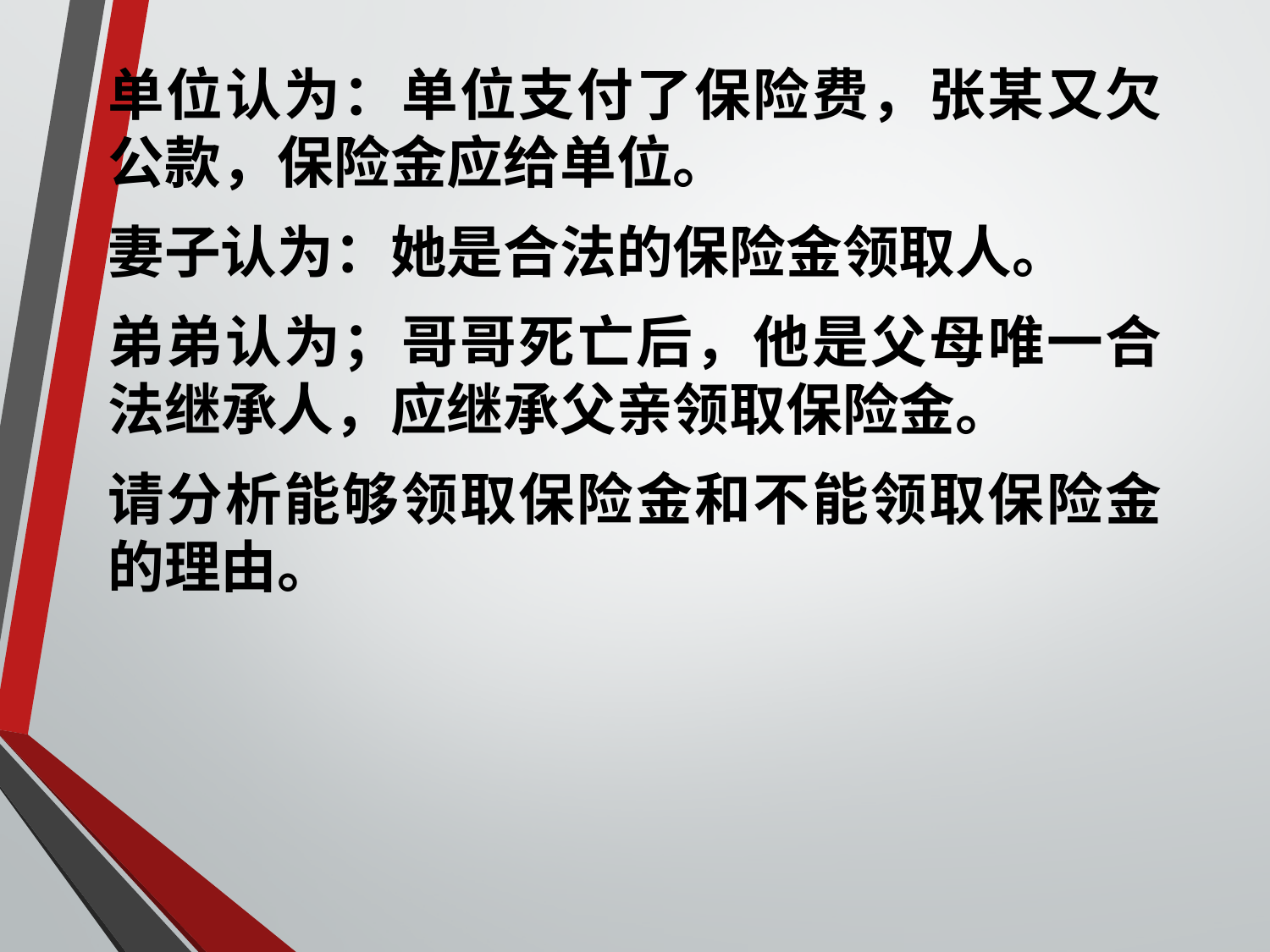

单位认为：单位支付了保险费，张某又欠公款，保险金应给单位。
妻子认为：她是合法的保险金领取人。
弟弟认为；哥哥死亡后，他是父母唯一合法继承人，应继承父亲领取保险金。
请分析能够领取保险金和不能领取保险金的理由。